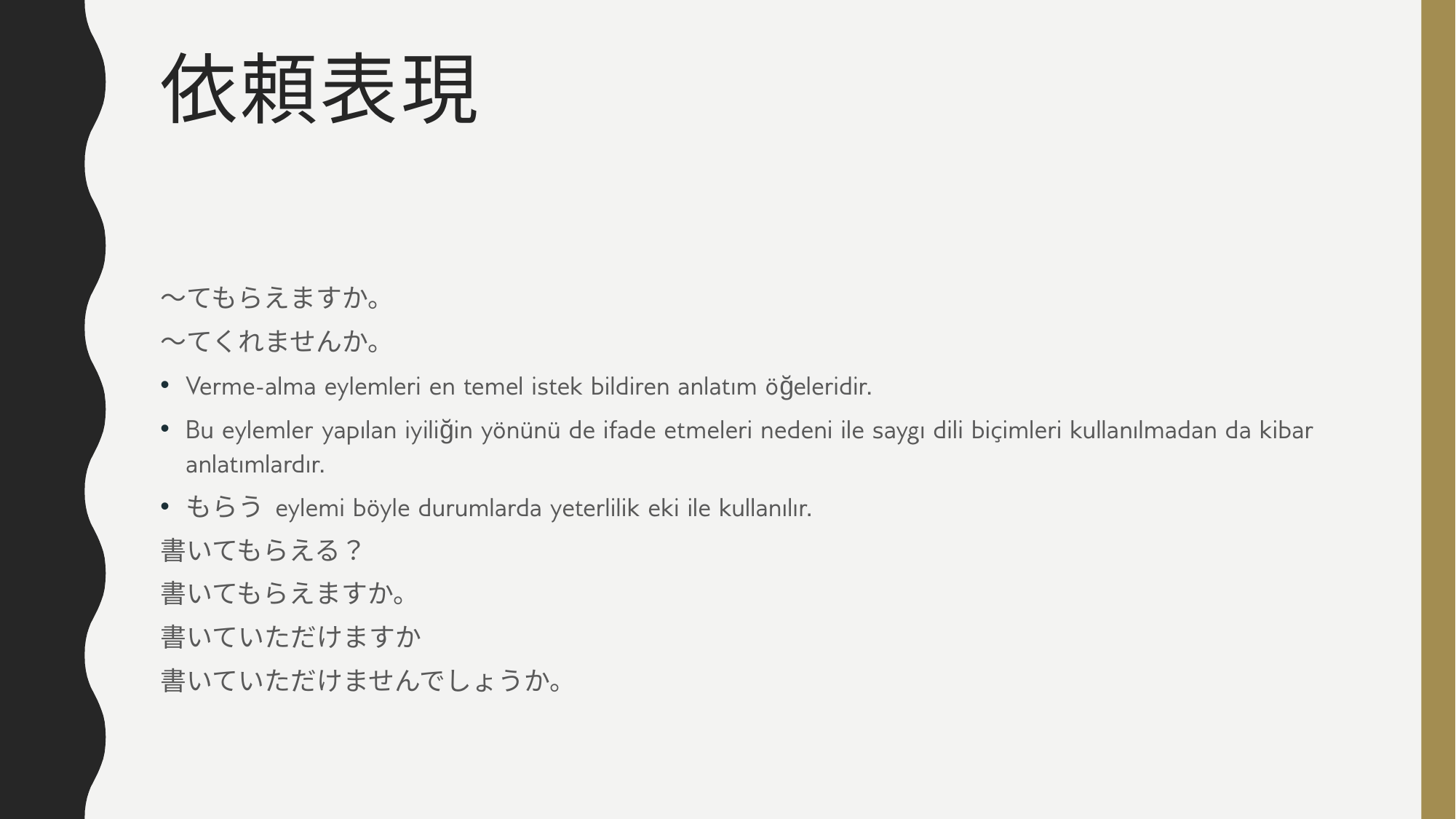

# 依頼表現
～てもらえますか。
～てくれませんか。
Verme-alma eylemleri en temel istek bildiren anlatım öğeleridir.
Bu eylemler yapılan iyiliğin yönünü de ifade etmeleri nedeni ile saygı dili biçimleri kullanılmadan da kibar anlatımlardır.
もらう eylemi böyle durumlarda yeterlilik eki ile kullanılır.
書いてもらえる？
書いてもらえますか。
書いていただけますか
書いていただけませんでしょうか。